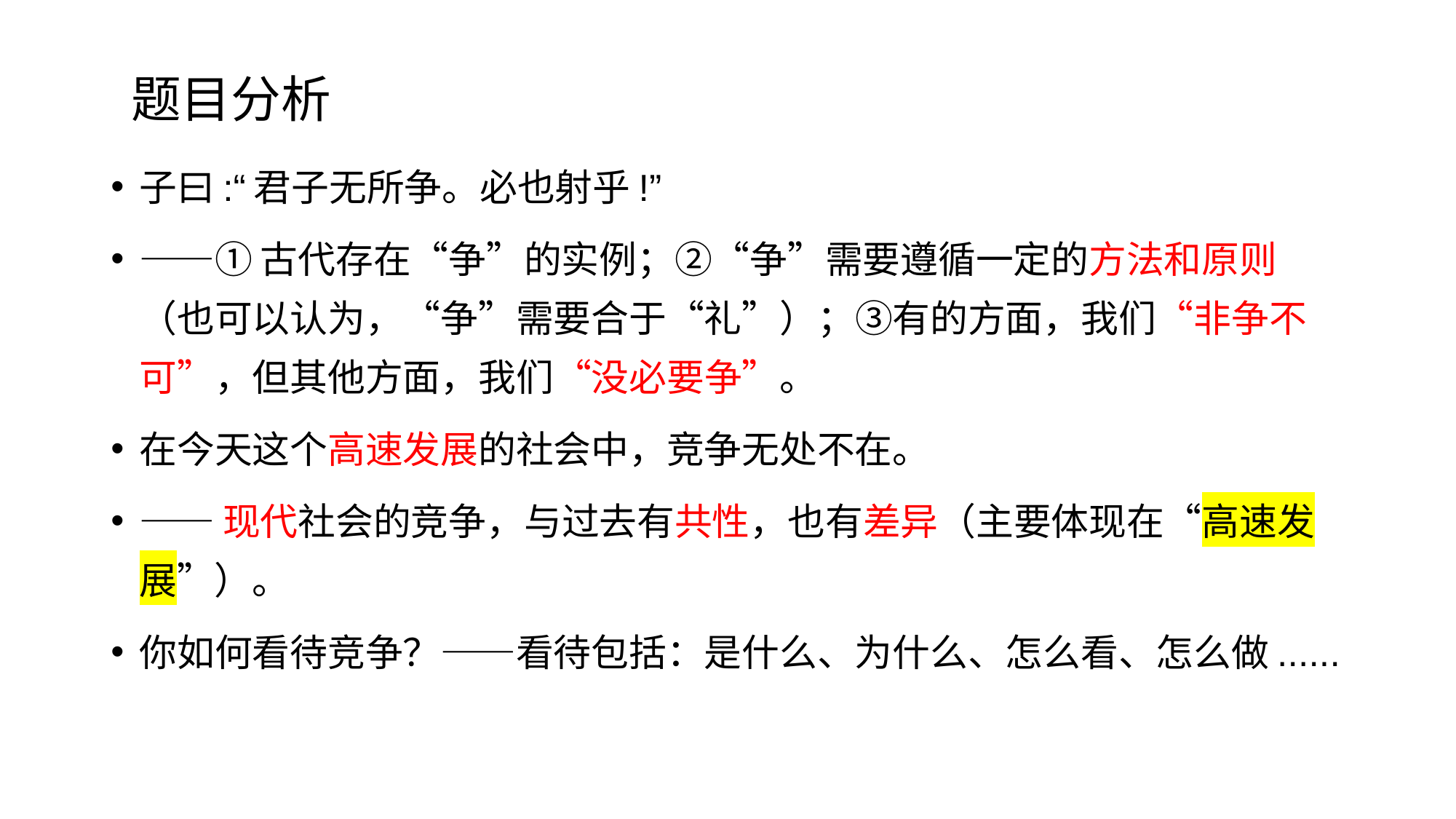

# 题目分析
子曰:“君子无所争。必也射乎!”
——①古代存在“争”的实例；②“争”需要遵循一定的方法和原则（也可以认为，“争”需要合于“礼”）；③有的方面，我们“非争不可”，但其他方面，我们“没必要争”。
在今天这个高速发展的社会中，竞争无处不在。
——现代社会的竞争，与过去有共性，也有差异（主要体现在“高速发展”）。
你如何看待竞争？——看待包括：是什么、为什么、怎么看、怎么做......